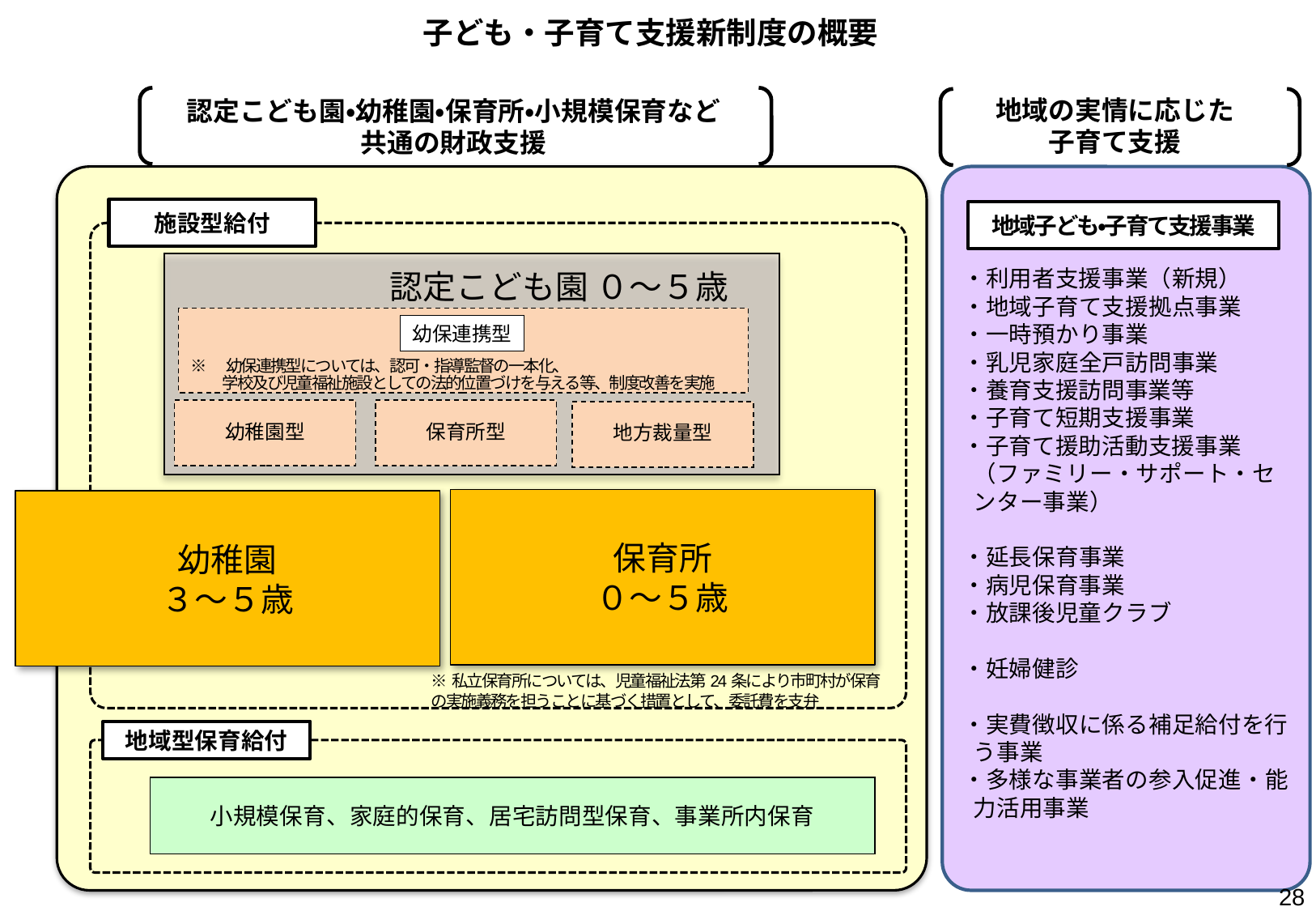

子ども・子育て支援新制度の概要

地域の実情に応じた
子育て支援
認定こども園・幼稚園・保育所・小規模保育など
共通の財政支援

・利用者支援事業（新規）
・地域子育て支援拠点事業
・一時預かり事業
・乳児家庭全戸訪問事業
・養育支援訪問事業等
・子育て短期支援事業
・子育て援助活動支援事業（ファミリー・サポート・センター事業）

・延長保育事業
・病児保育事業
・放課後児童クラブ

・妊婦健診

・実費徴収に係る補足給付を行う事業
・多様な事業者の参入促進・能力活用事業
施設型給付
地域子ども・子育て支援事業

認定こども園 ０～５歳

※　幼保連携型については、認可・指導監督の一本化、
　　 学校及び児童福祉施設としての法的位置づけを与える等、制度改善を実施
幼保連携型
幼稚園型
保育所型
地方裁量型
保育所
０～５歳
幼稚園
３～５歳
※私立保育所については、児童福祉法第24条により市町村が保育の実施義務を担うことに基づく措置として、委託費を支弁
地域型保育給付

小規模保育、家庭的保育、居宅訪問型保育、事業所内保育
28